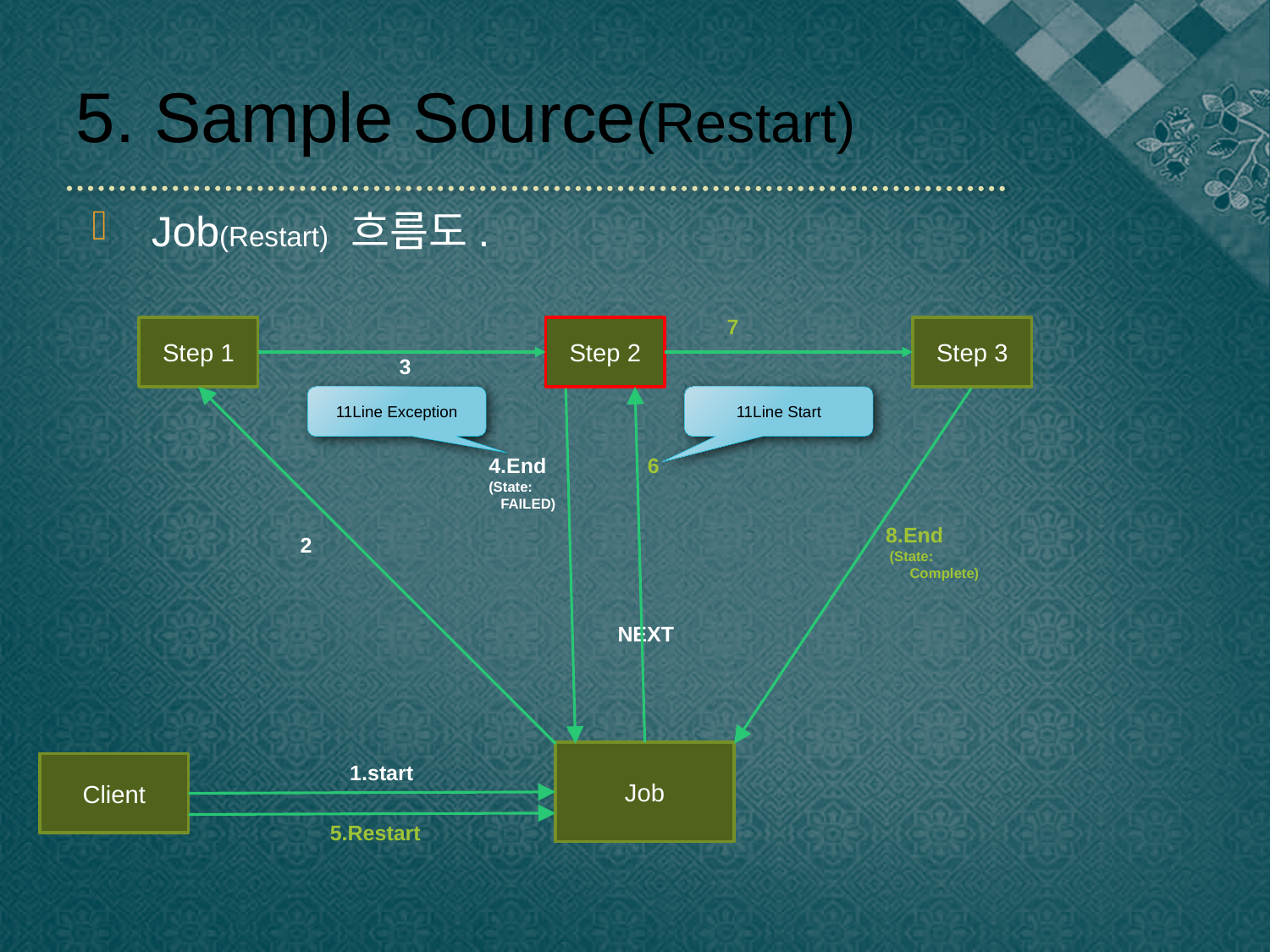

# 5. Sample Source(Restart)
 Job(Restart) 흐름도.

7
Step 1
Step 2
Step 3
3
11Line Exception
11Line Start
4.End
(State:
   FAILED)
6
8.End
 (State:
      Complete)
2
NEXT
Job
Client
1.start
5.Restart